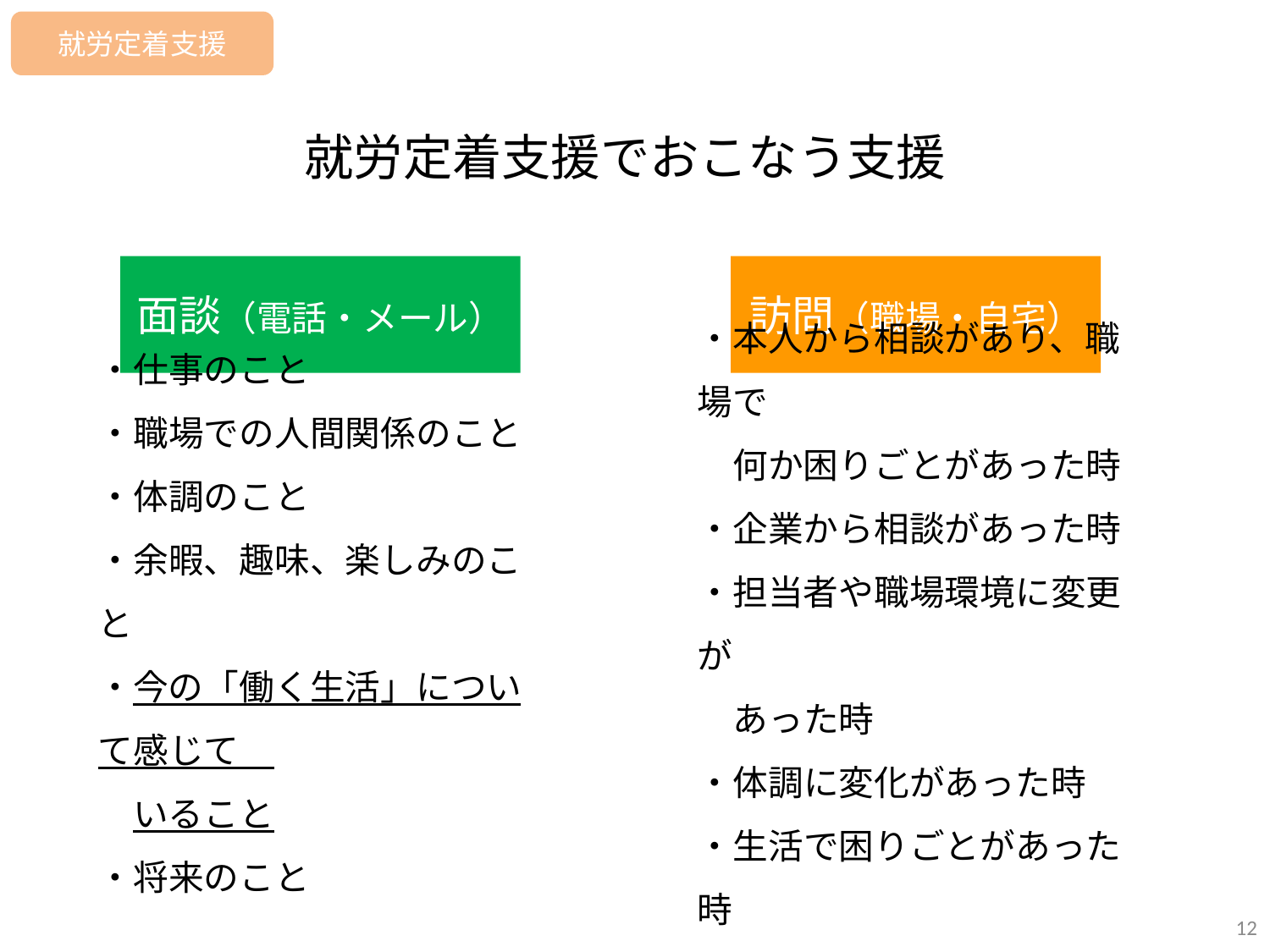

就労定着支援
# 就労定着支援でおこなう支援
訪問（職場・自宅）
面談（電話・メール）
・仕事のこと
・職場での人間関係のこと
・体調のこと
・余暇、趣味、楽しみのこと
・今の「働く生活」について感じて
　いること
・将来のこと

・本人から相談があり、職場で
　何か困りごとがあった時
・企業から相談があった時
・担当者や職場環境に変更が
　あった時
・体調に変化があった時
・生活で困りごとがあった時

12